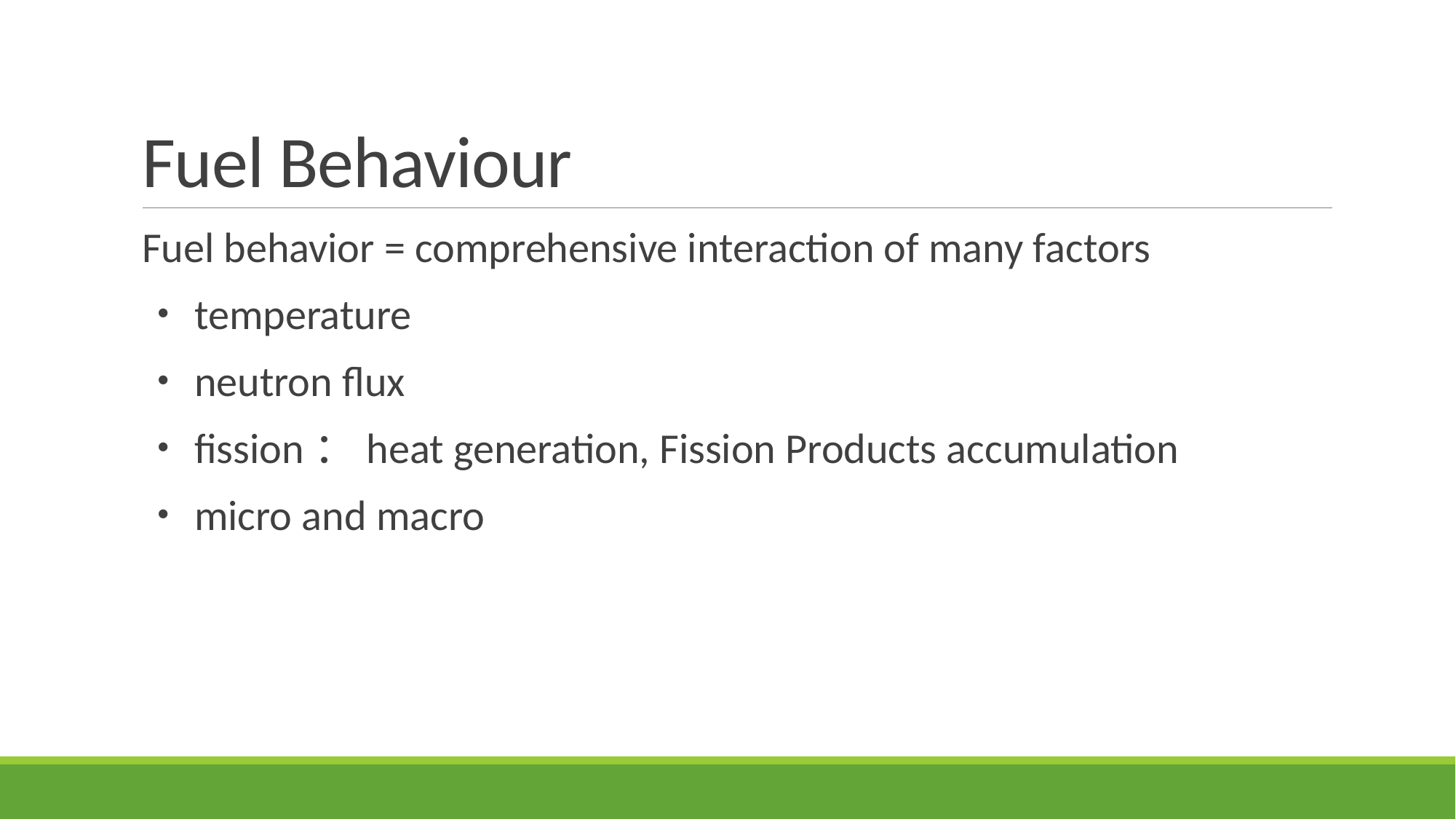

# Fuel Behaviour
Fuel behavior = comprehensive interaction of many factors
・temperature
・neutron flux
・fission：heat generation, Fission Products accumulation
・micro and macro